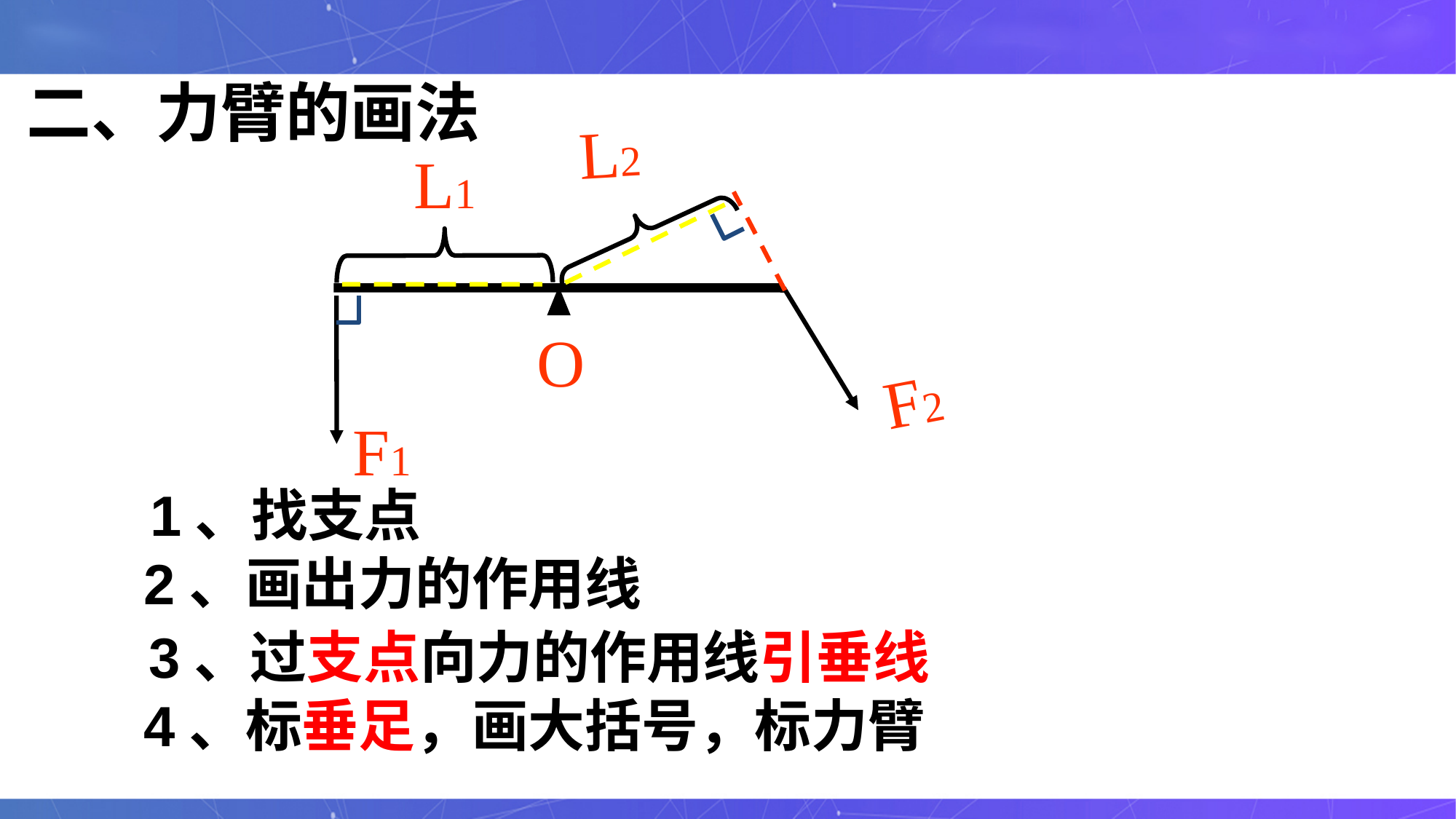

二、力臂的画法
L2
L1

O

F1

F2
1、找支点
2、画出力的作用线
3、过支点向力的作用线引垂线
4、标垂足，画大括号，标力臂